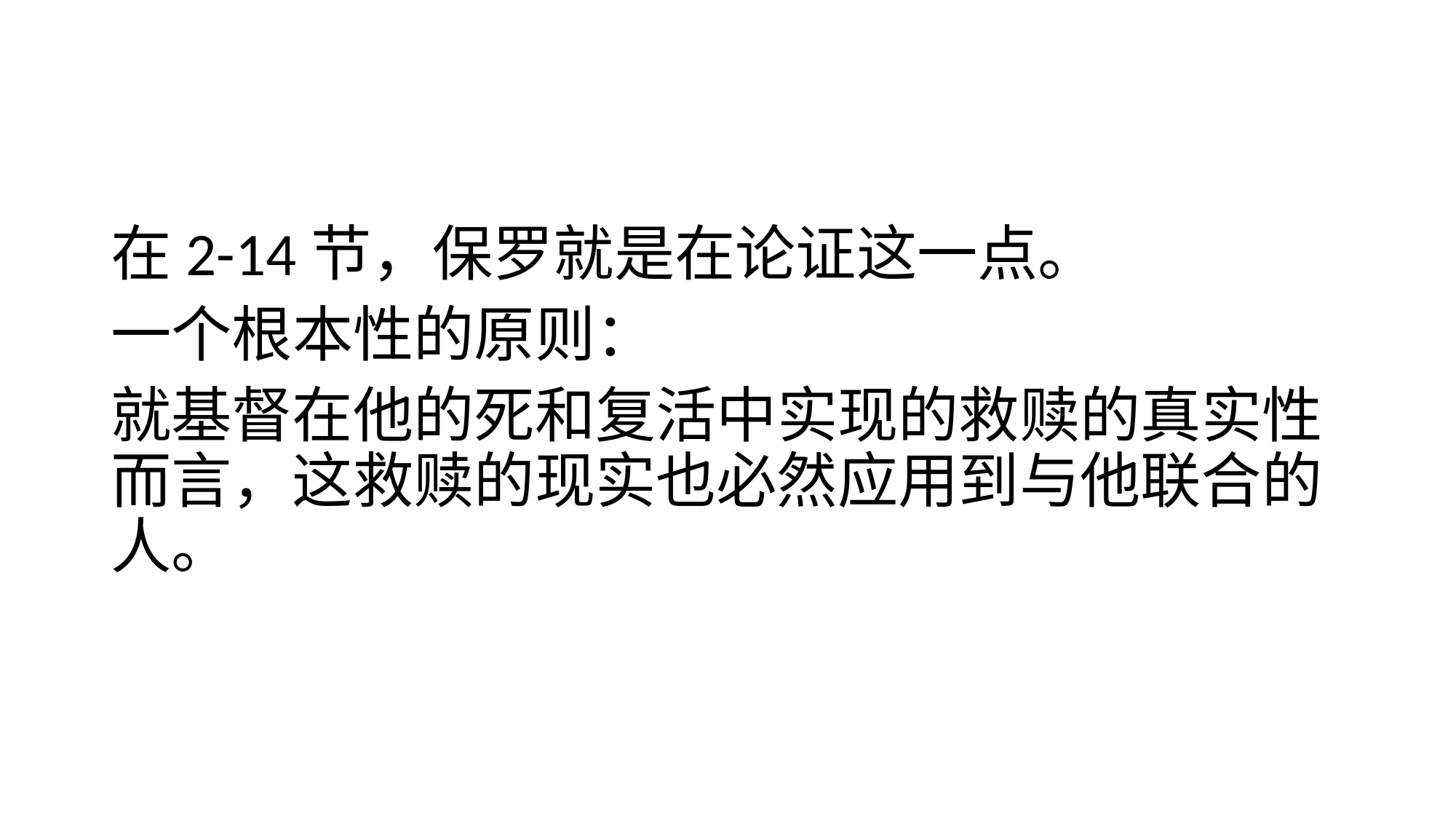

#
在2-14节，保罗就是在论证这一点。
一个根本性的原则：
就基督在他的死和复活中实现的救赎的真实性而言，这救赎的现实也必然应用到与他联合的人。